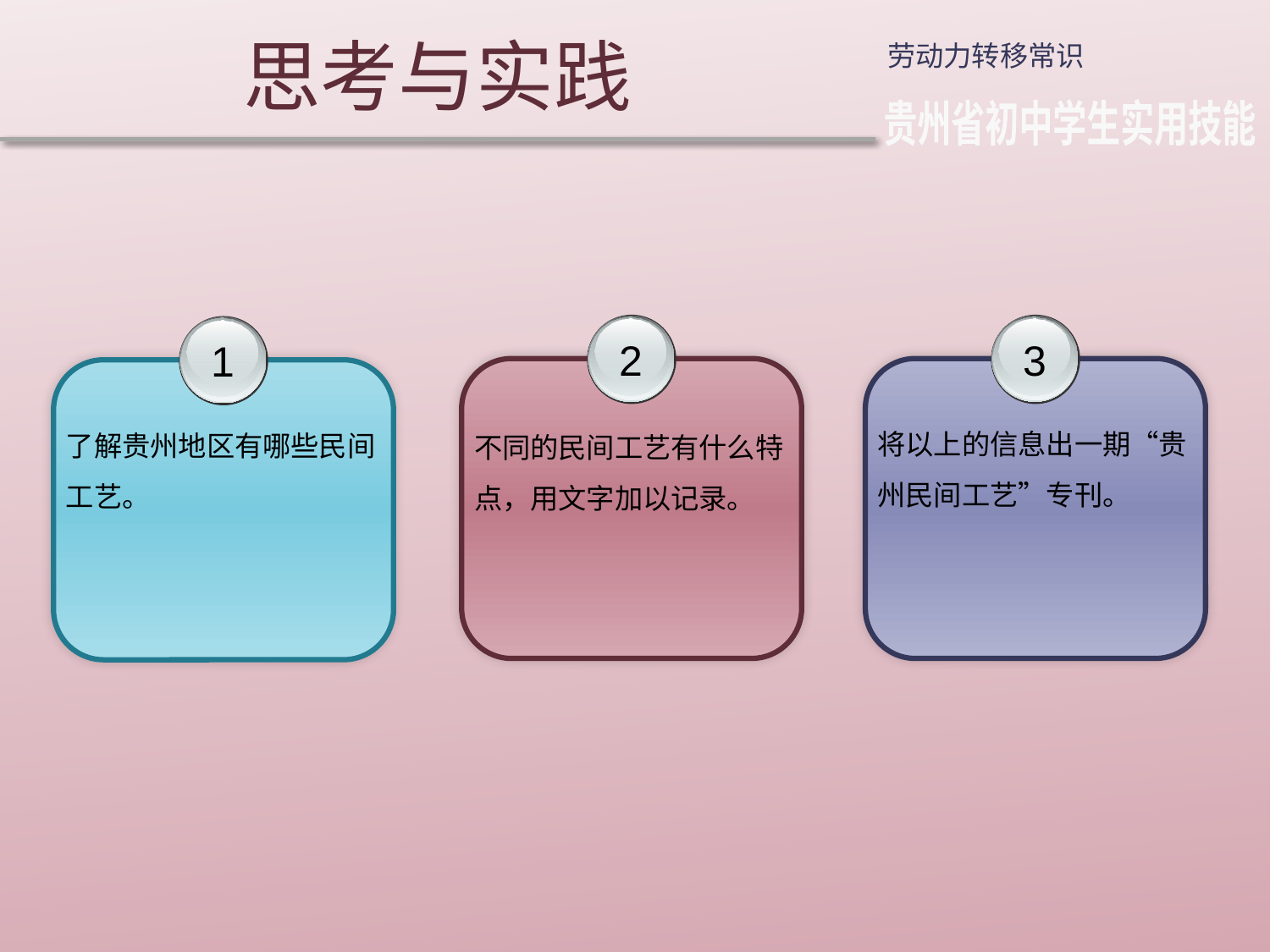

思考与实践
劳动力转移常识
贵州省初中学生实用技能

2

不同的民间工艺有什么特点，用文字加以记录。

3

将以上的信息出一期“贵州民间工艺”专刊。

1

了解贵州地区有哪些民间工艺。